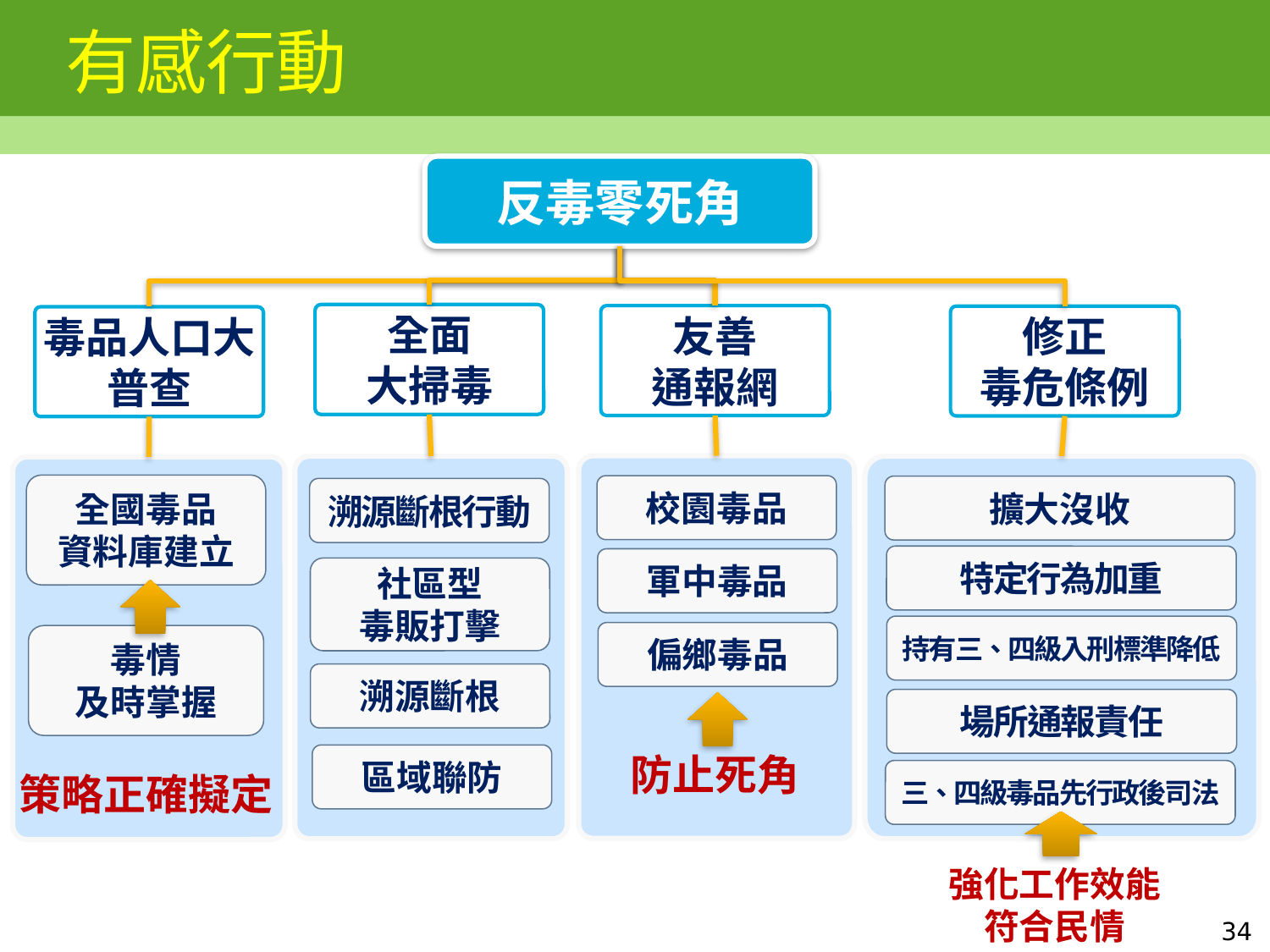

# 有感行動
反毒零死角
全面
大掃毒
友善
通報網
修正
毒危條例
毒品人口大普查

校園毒品
軍中毒品
偏鄉毒品

防止死角

溯源斷根行動
社區型
毒販打擊
溯源斷根
區域聯防

擴大沒收
特定行為加重
持有三、四級入刑標準降低
場所通報責任
三、四級毒品先行政後司法

全國毒品
資料庫建立

毒情
及時掌握
策略正確擬定

強化工作效能
符合民情
34